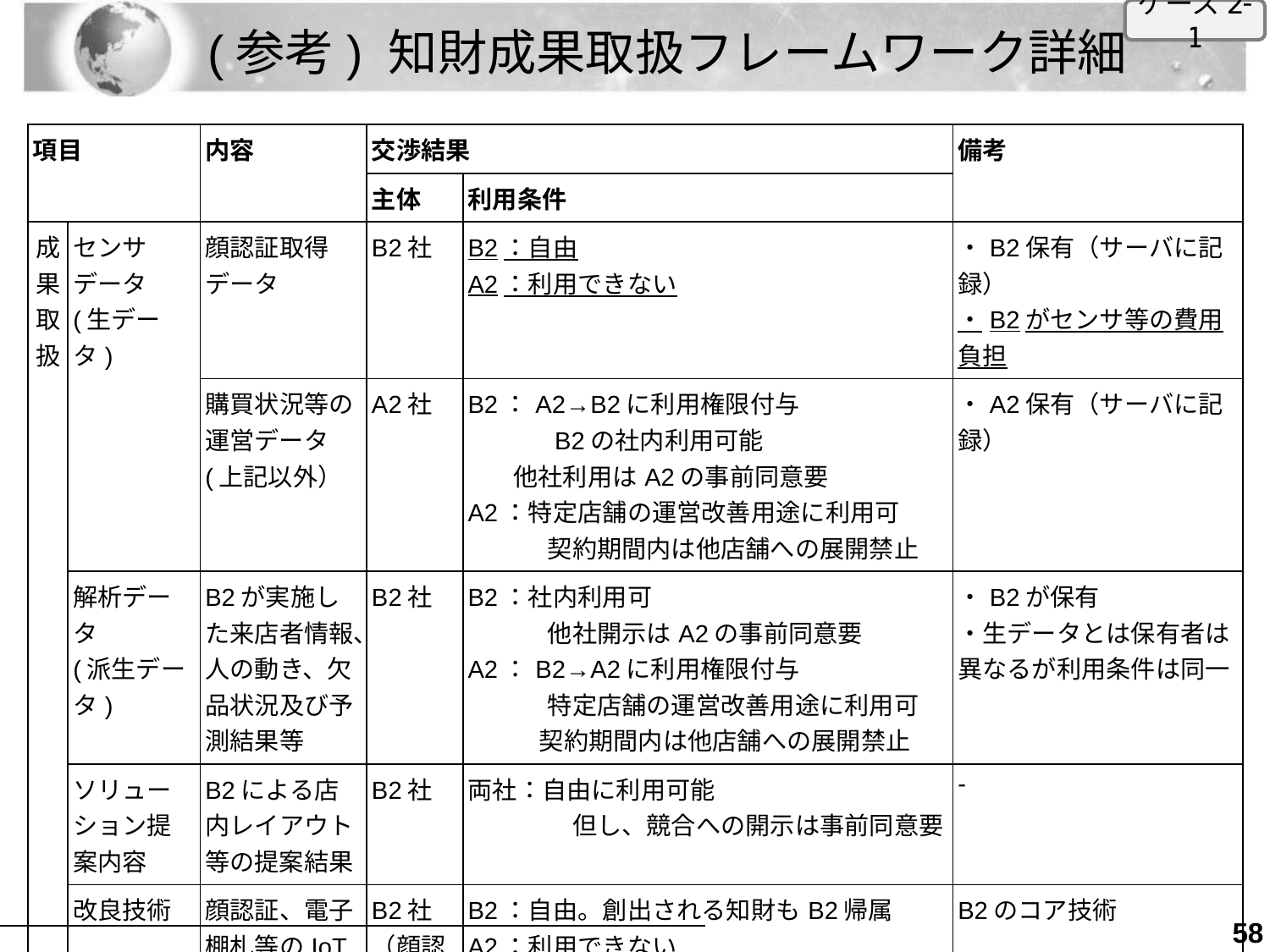

ケース2-1
# (参考) 知財成果取扱フレームワーク詳細
| 項目 |  | 内容 | 交渉結果 |  | 備考 |
| --- | --- | --- | --- | --- | --- |
|  |  |  | 主体 | 利用条件 |  |
| 成 果 取 扱 | センサデータ (生データ) | 顔認証取得データ | B2社 | B2：自由 A2：利用できない | ・B2保有（サーバに記録） ・B2がセンサ等の費用負担 |
|  |  | 購買状況等の運営データ(上記以外） | A2社 | B2：A2→B2に利用権限付与 　　　 B2の社内利用可能 他社利用はA2の事前同意要 A2：特定店舗の運営改善用途に利用可 　　　 契約期間内は他店舗への展開禁止 | ・A2保有（サーバに記録） |
|  | 解析データ (派生データ) | B2が実施した来店者情報、人の動き、欠品状況及び予測結果等 | B2社 | B2：社内利用可 　　　 他社開示はA2の事前同意要 A2：B2→A2に利用権限付与 　　　 特定店舗の運営改善用途に利用可 　　 契約期間内は他店舗への展開禁止 | ・B2が保有 ・生データとは保有者は異なるが利用条件は同一 |
|  | ソリューション提案内容 | B2による店内レイアウト等の提案結果 | B2社 | 両社：自由に利用可能 　　　　 但し、競合への開示は事前同意要 | - |
|  | 改良技術 | 顔認証、電子棚札等のIoT技術および関連設備の技術改良成果 | B2社 （顔認証） | B2：自由。創出される知財もB2帰属 A2：利用できない | B2のコア技術 |
|  |  |  | 発明者主義 | 知財帰属は発明者主義で、利用は双方自由 共同知財の利用は特許法に従う | - |
58